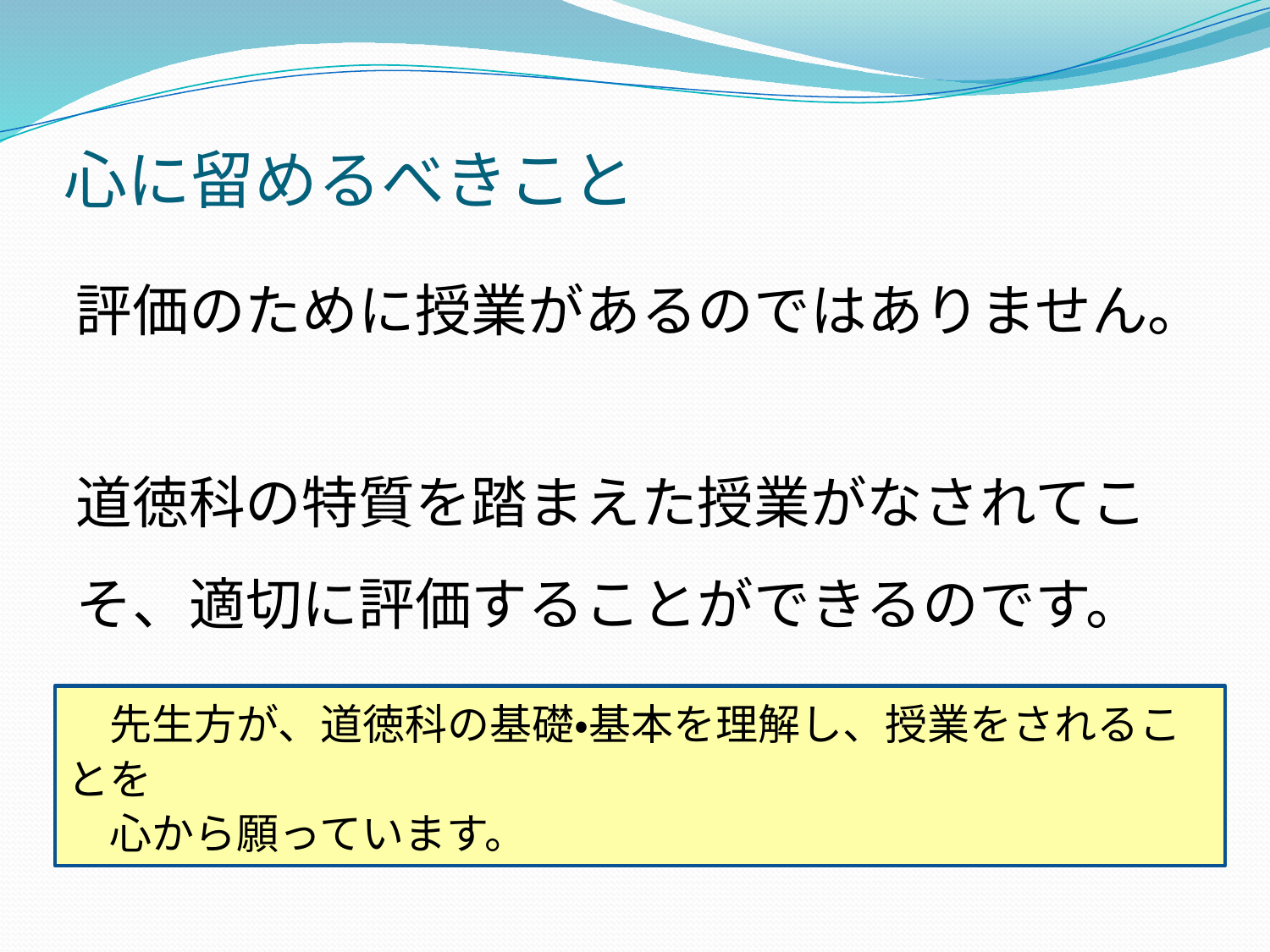

# 心に留めるべきこと
評価のために授業があるのではありません。

道徳科の特質を踏まえた授業がなされてこそ、適切に評価することができるのです。

　先生方が、道徳科の基礎・基本を理解し、授業をされることを
　心から願っています。